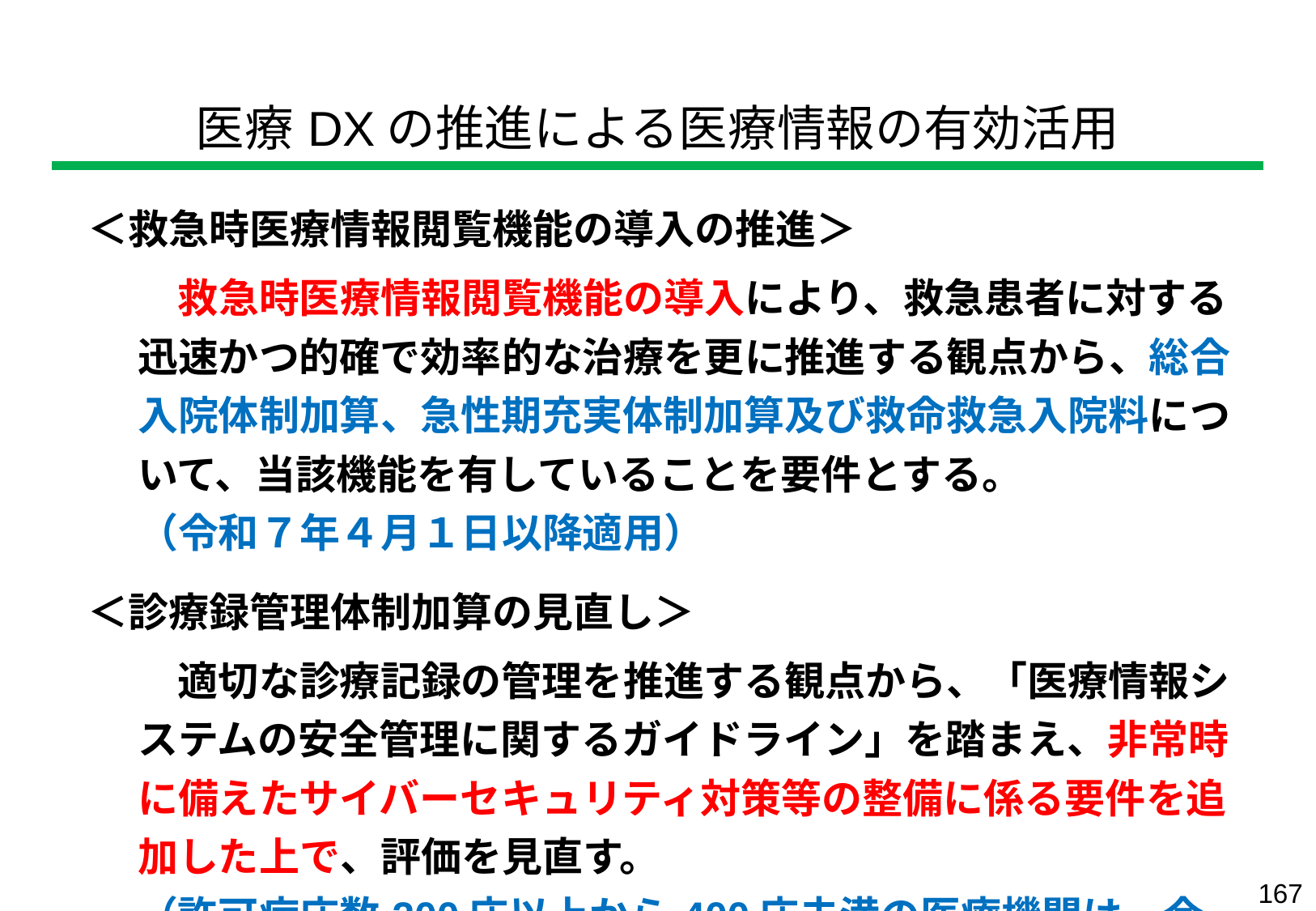

| 医療DXの推進による医療情報の有効活用 |
| --- |
| ＜救急時医療情報閲覧機能の導入の推進＞ 　救急時医療情報閲覧機能の導入により、救急患者に対する迅速かつ的確で効率的な治療を更に推進する観点から、総合入院体制加算、急性期充実体制加算及び救命救急入院料について、当該機能を有していることを要件とする。 （令和７年４月１日以降適用） ＜診療録管理体制加算の見直し＞ 　適切な診療記録の管理を推進する観点から、「医療情報システムの安全管理に関するガイドライン」を踏まえ、非常時に備えたサイバーセキュリティ対策等の整備に係る要件を追加した上で、評価を見直す。 （許可病床数200床以上から400床未満の医療機関は、令和７年５月31日までは経過措置期間） |
| --- |
167